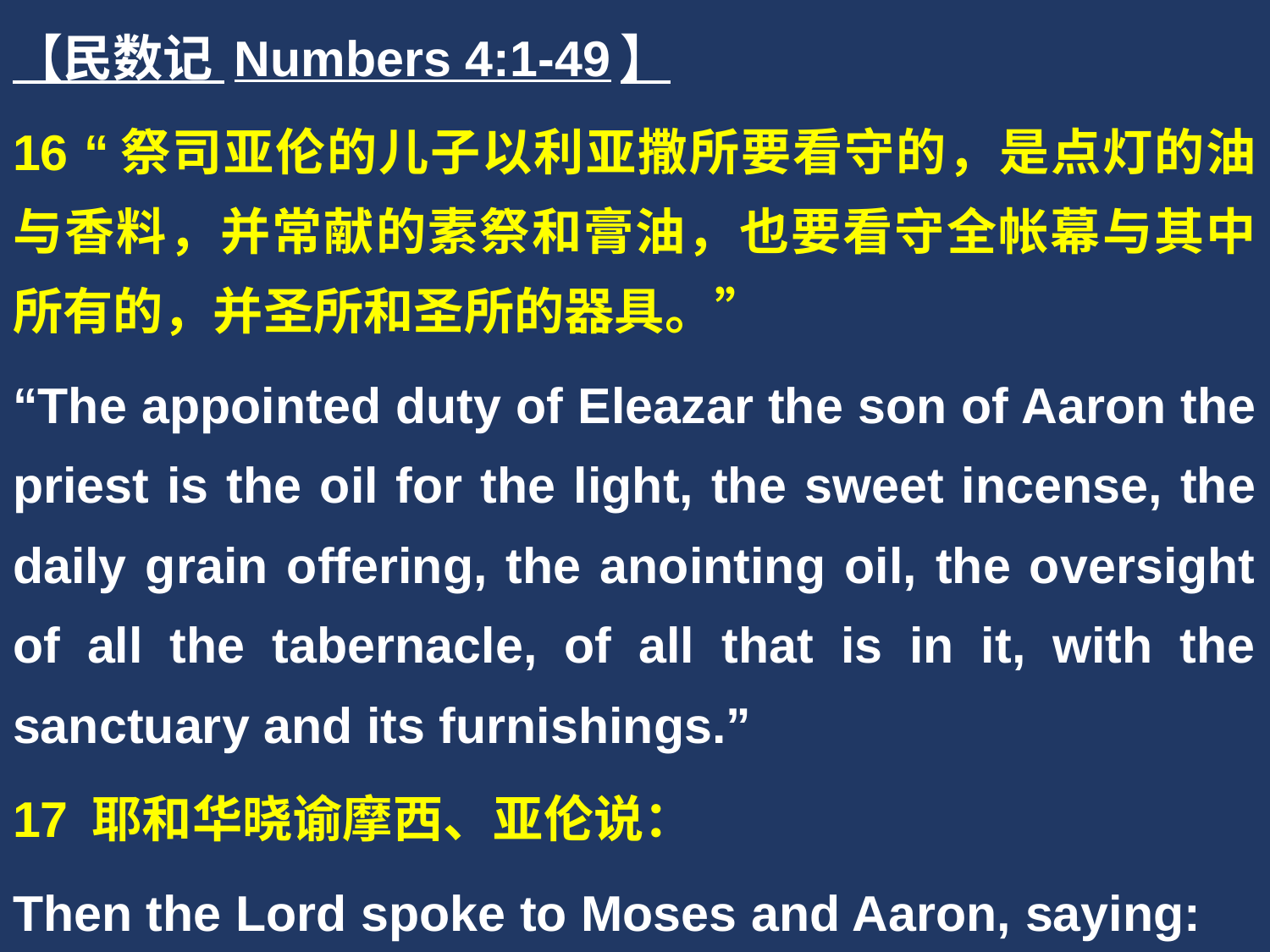

【民数记 Numbers 4:1-49】
16 “祭司亚伦的儿子以利亚撒所要看守的，是点灯的油与香料，并常献的素祭和膏油，也要看守全帐幕与其中所有的，并圣所和圣所的器具。”
“The appointed duty of Eleazar the son of Aaron the priest is the oil for the light, the sweet incense, the daily grain offering, the anointing oil, the oversight of all the tabernacle, of all that is in it, with the sanctuary and its furnishings.”
17 耶和华晓谕摩西、亚伦说：
Then the Lord spoke to Moses and Aaron, saying: